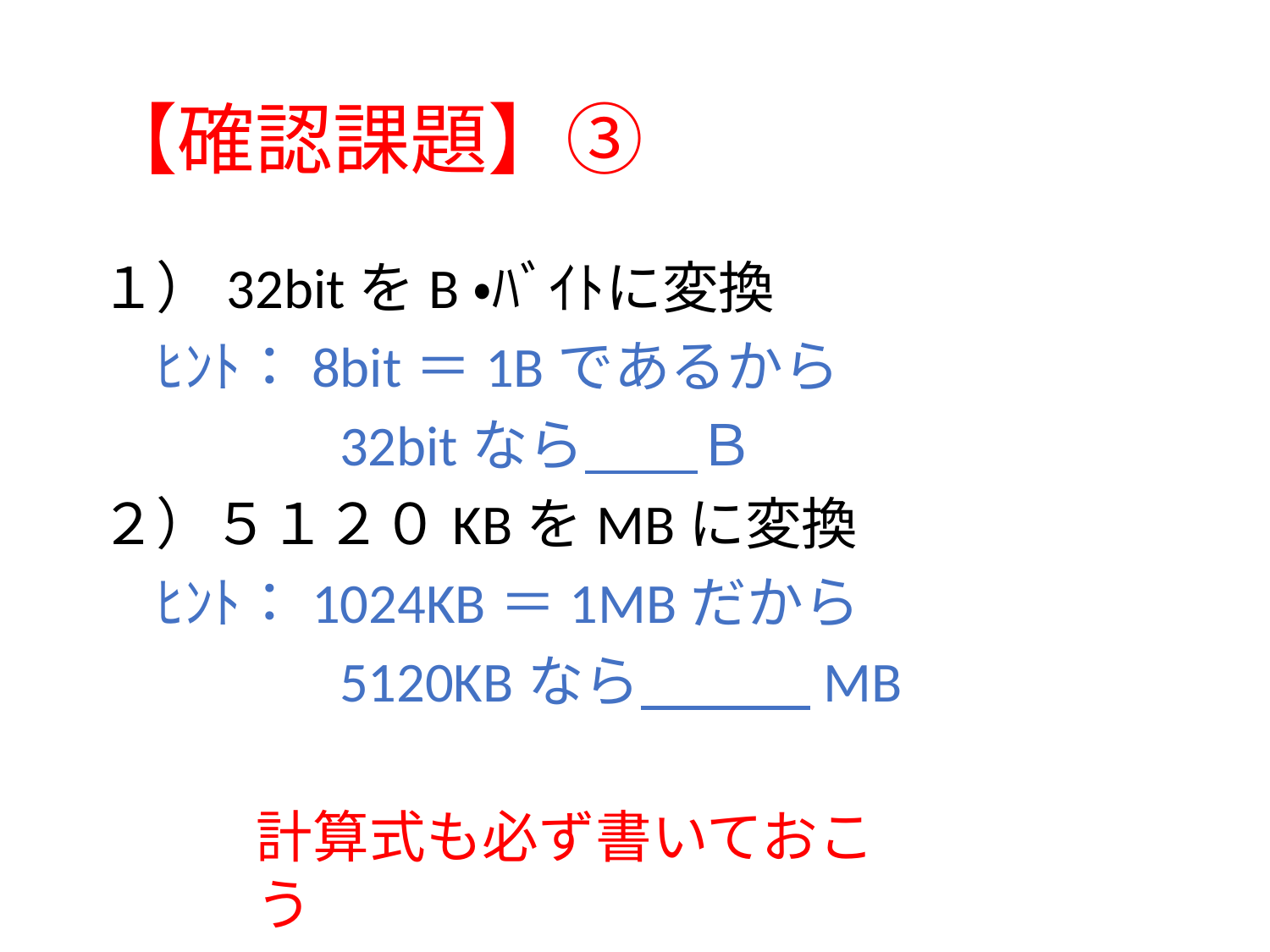

# 【確認課題】③
１）32bitをB・ﾊﾞｲﾄに変換
　ﾋﾝﾄ：8bit＝1Bであるから
　　　　32bitなら　　Ｂ
２）５１２０KBをMBに変換
　ﾋﾝﾄ：1024KB＝1MBだから
　　　　5120KBなら　　　MB
計算式も必ず書いておこう